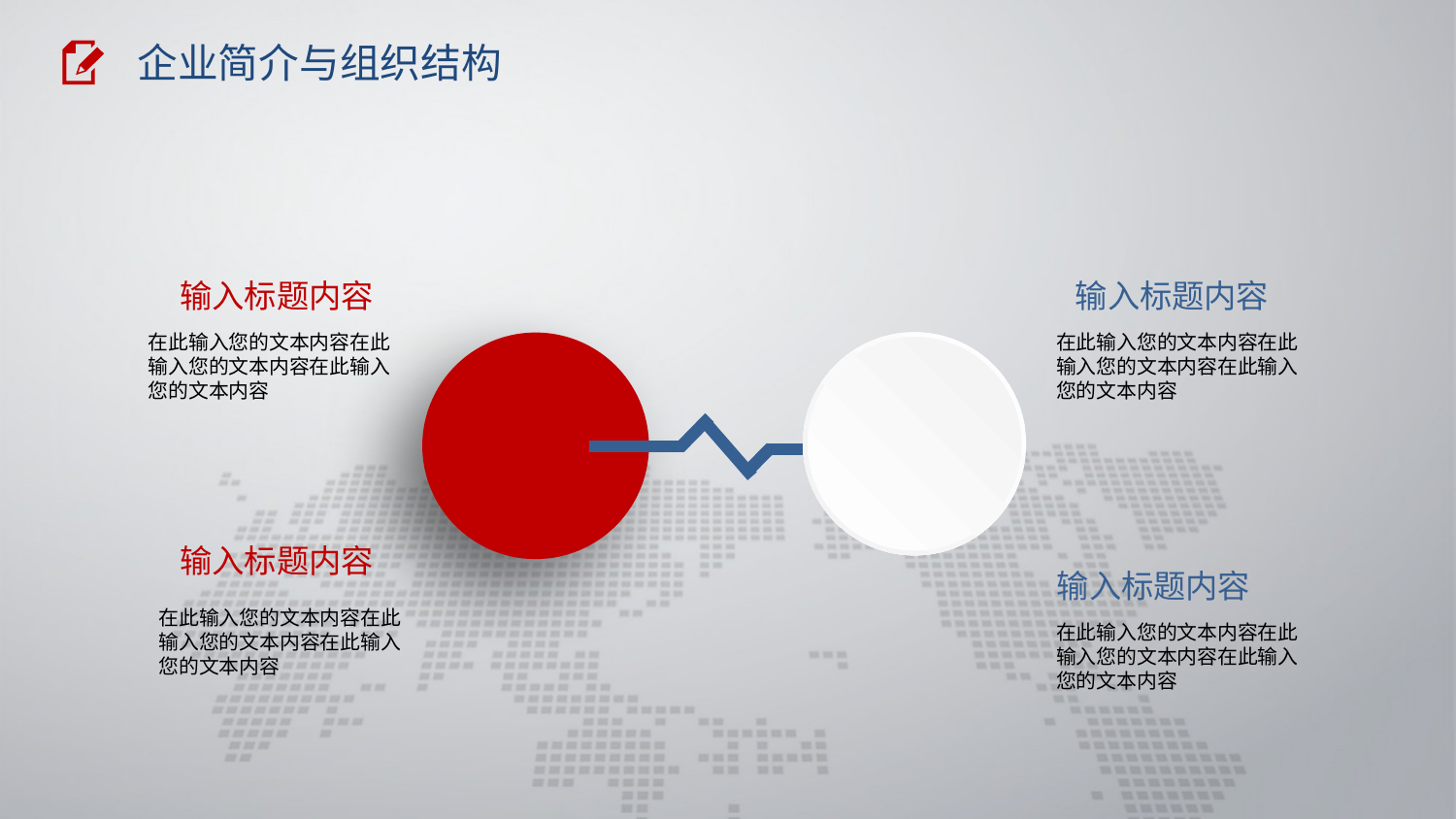

企业简介与组织结构

输入标题内容
输入标题内容
在此输入您的文本内容在此输入您的文本内容在此输入您的文本内容
在此输入您的文本内容在此输入您的文本内容在此输入您的文本内容

输入标题内容
输入标题内容
在此输入您的文本内容在此输入您的文本内容在此输入您的文本内容
在此输入您的文本内容在此输入您的文本内容在此输入您的文本内容
延时符